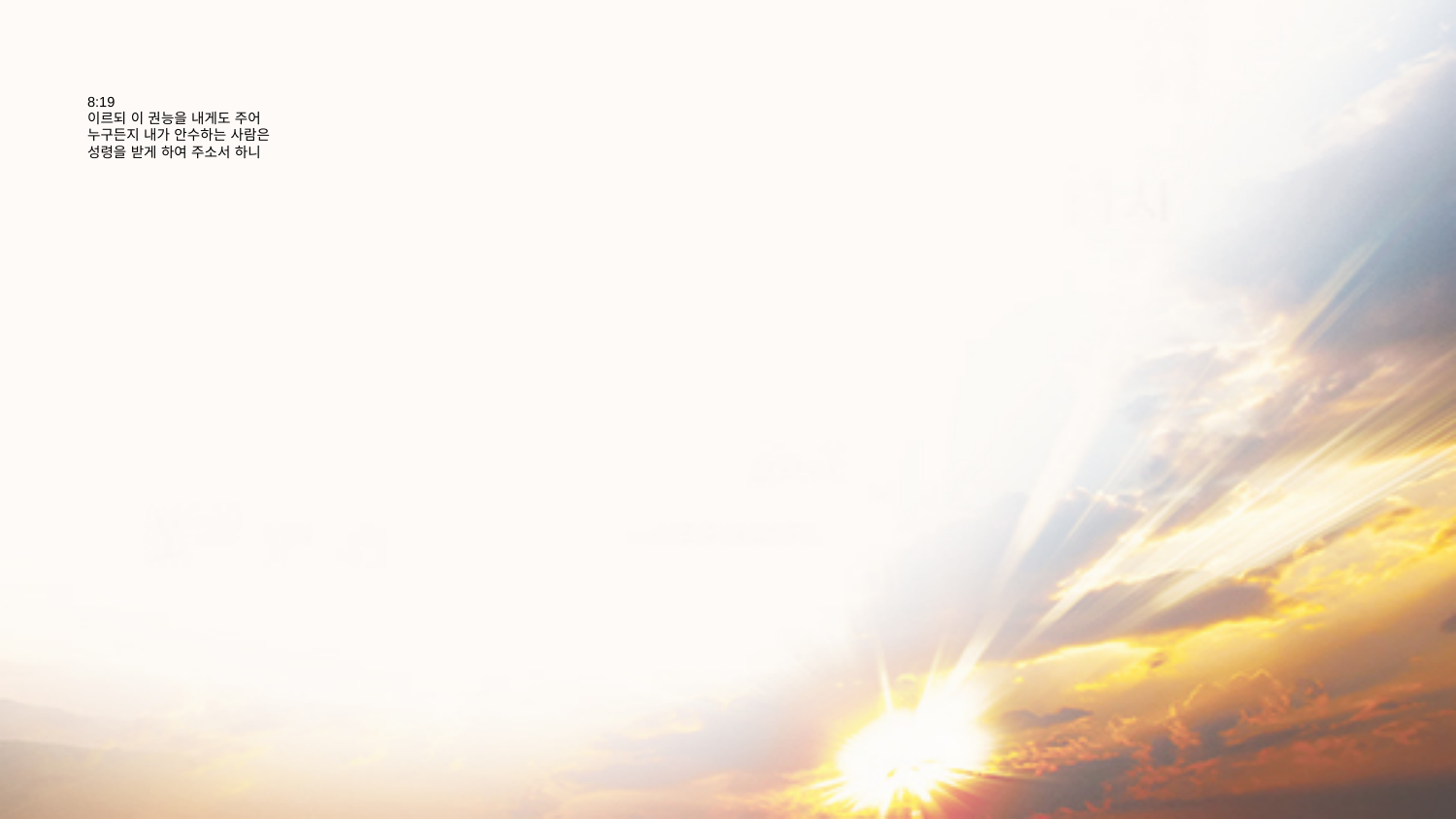

# 8:19 이르되 이 권능을 내게도 주어 누구든지 내가 안수하는 사람은 성령을 받게 하여 주소서 하니